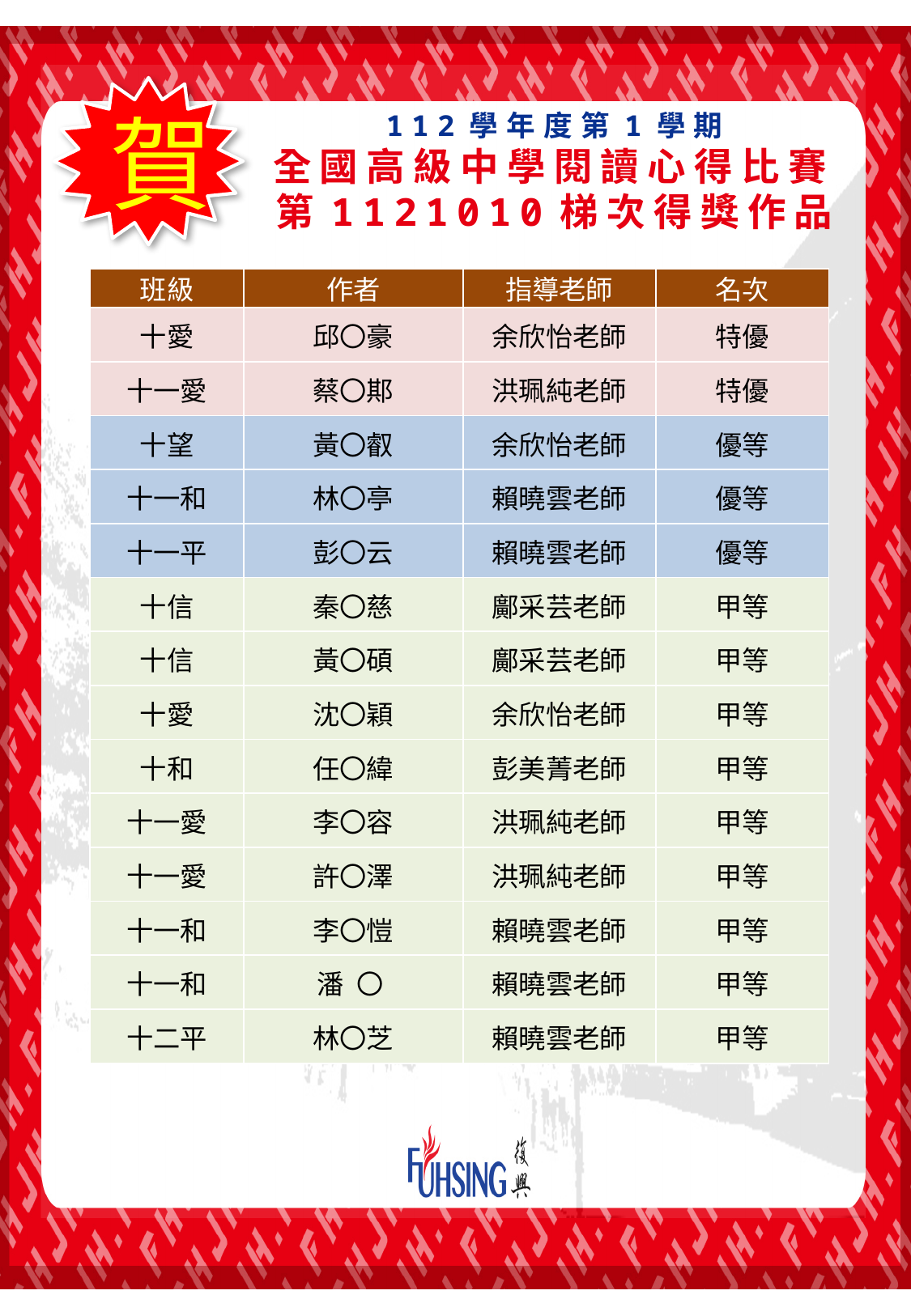

賀
112學年度第1學期
全國高級中學閱讀心得比賽
 第1121010梯次得獎作品
| 班級 | 作者 | 指導老師 | 名次 |
| --- | --- | --- | --- |
| 十愛 | 邱〇豪 | 余欣怡老師 | 特優 |
| 十一愛 | 蔡〇𨛺 | 洪珮純老師 | 特優 |
| 十望 | 黃〇叡 | 余欣怡老師 | 優等 |
| 十一和 | 林〇亭 | 賴曉雲老師 | 優等 |
| 十一平 | 彭〇云 | 賴曉雲老師 | 優等 |
| 十信 | 秦〇慈 | 鄺采芸老師 | 甲等 |
| 十信 | 黃〇碩 | 鄺采芸老師 | 甲等 |
| 十愛 | 沈〇穎 | 余欣怡老師 | 甲等 |
| 十和 | 任〇緯 | 彭美菁老師 | 甲等 |
| 十一愛 | 李〇容 | 洪珮純老師 | 甲等 |
| 十一愛 | 許〇澤 | 洪珮純老師 | 甲等 |
| 十一和 | 李〇愷 | 賴曉雲老師 | 甲等 |
| 十一和 | 潘 〇 | 賴曉雲老師 | 甲等 |
| 十二平 | 林〇芝 | 賴曉雲老師 | 甲等 |